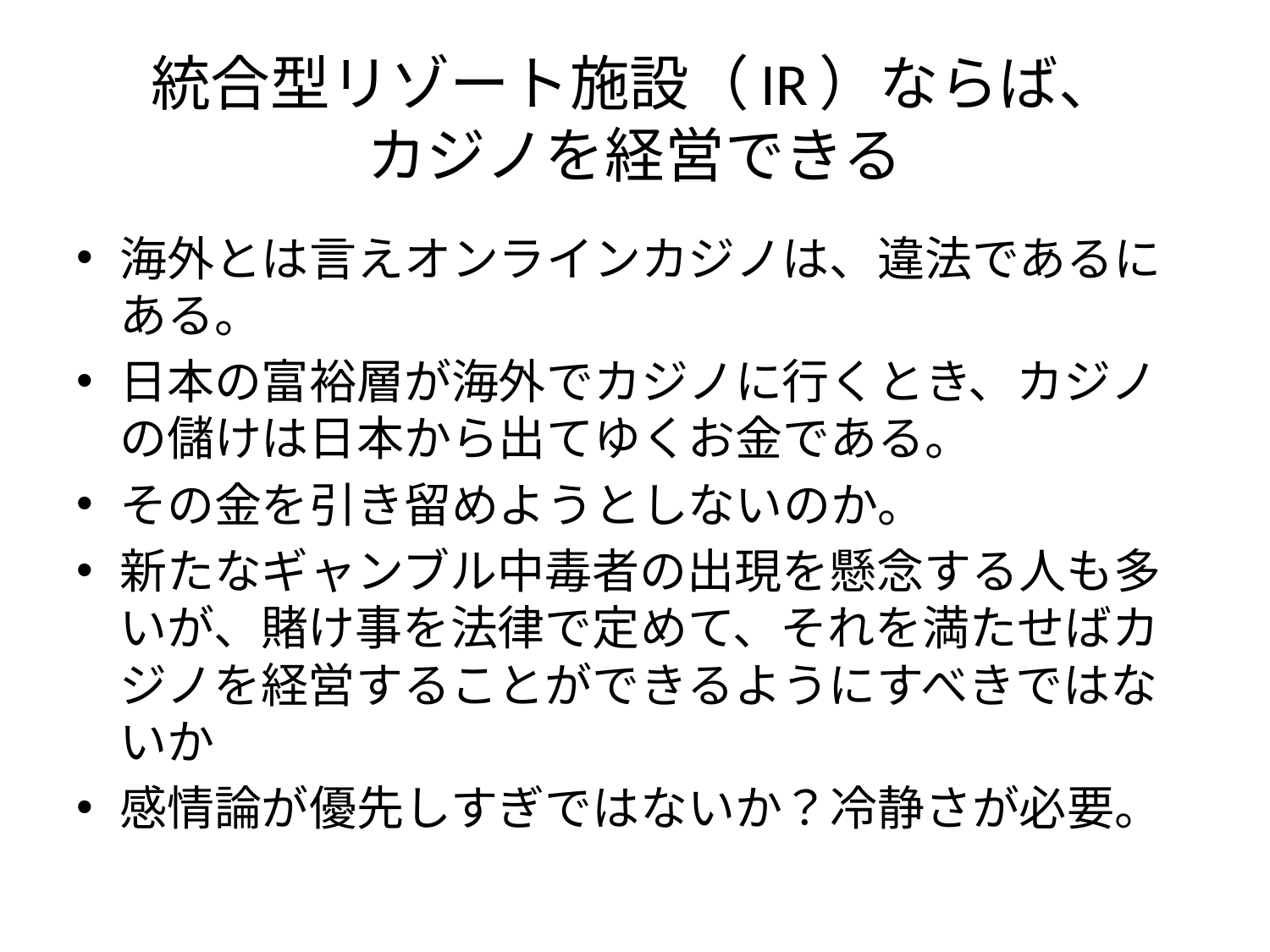

# 統合型リゾート施設（IR）ならば、 カジノを経営できる
海外とは言えオンラインカジノは、違法であるにある。
日本の富裕層が海外でカジノに行くとき、カジノの儲けは日本から出てゆくお金である。
その金を引き留めようとしないのか。
新たなギャンブル中毒者の出現を懸念する人も多いが、賭け事を法律で定めて、それを満たせばカジノを経営することができるようにすべきではないか
感情論が優先しすぎではないか？冷静さが必要。